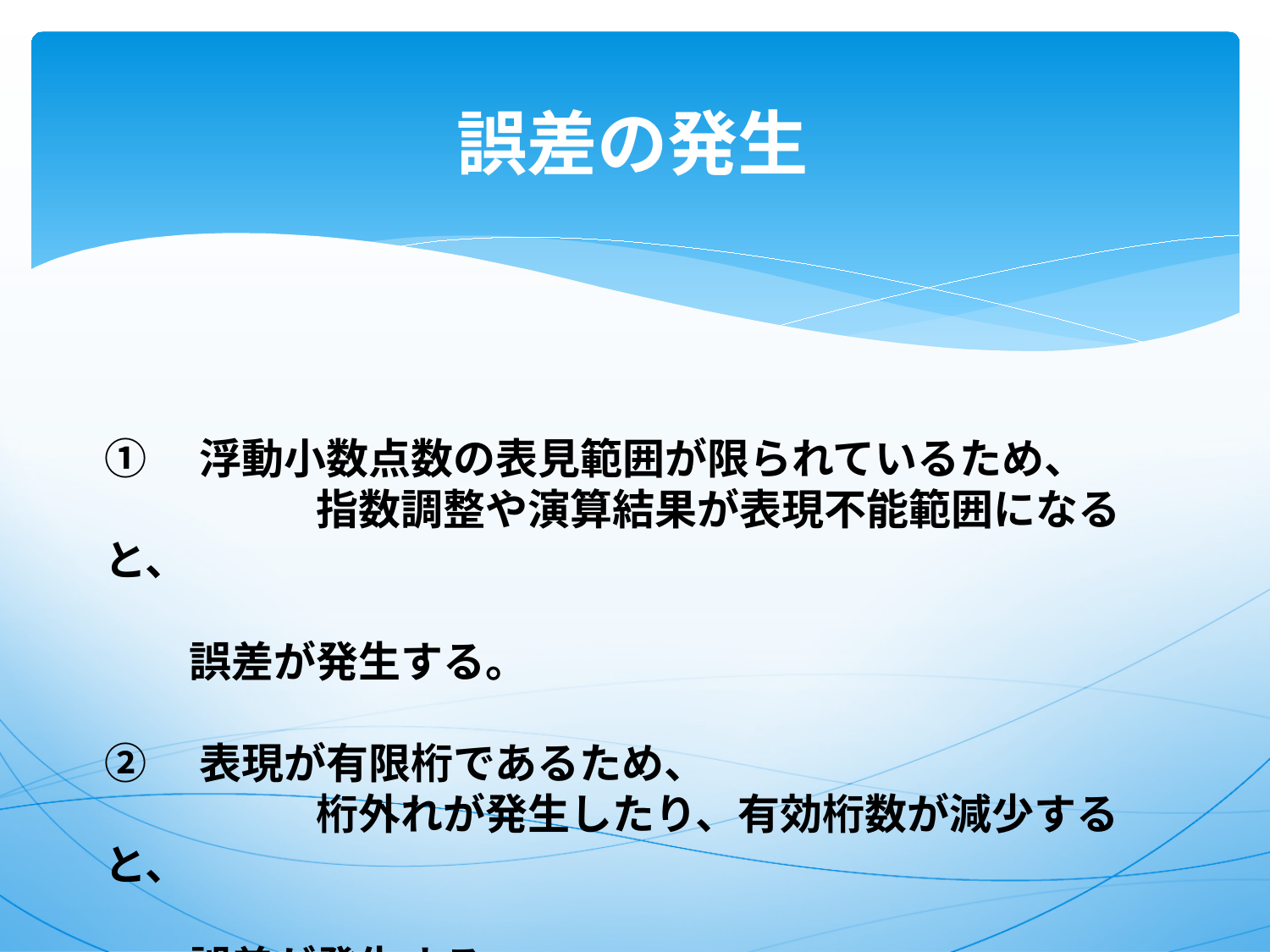

# 誤差の発生
①　浮動小数点数の表見範囲が限られているため、
　　　　　指数調整や演算結果が表現不能範囲になると、
　　　　　　　　　　　　　　　　　　　　　　　　　　　誤差が発生する。

②　表現が有限桁であるため、
　　　　　桁外れが発生したり、有効桁数が減少すると、
　　　　　　　　　　　　　　　　　　　　　　　　　　　誤差が発生する。